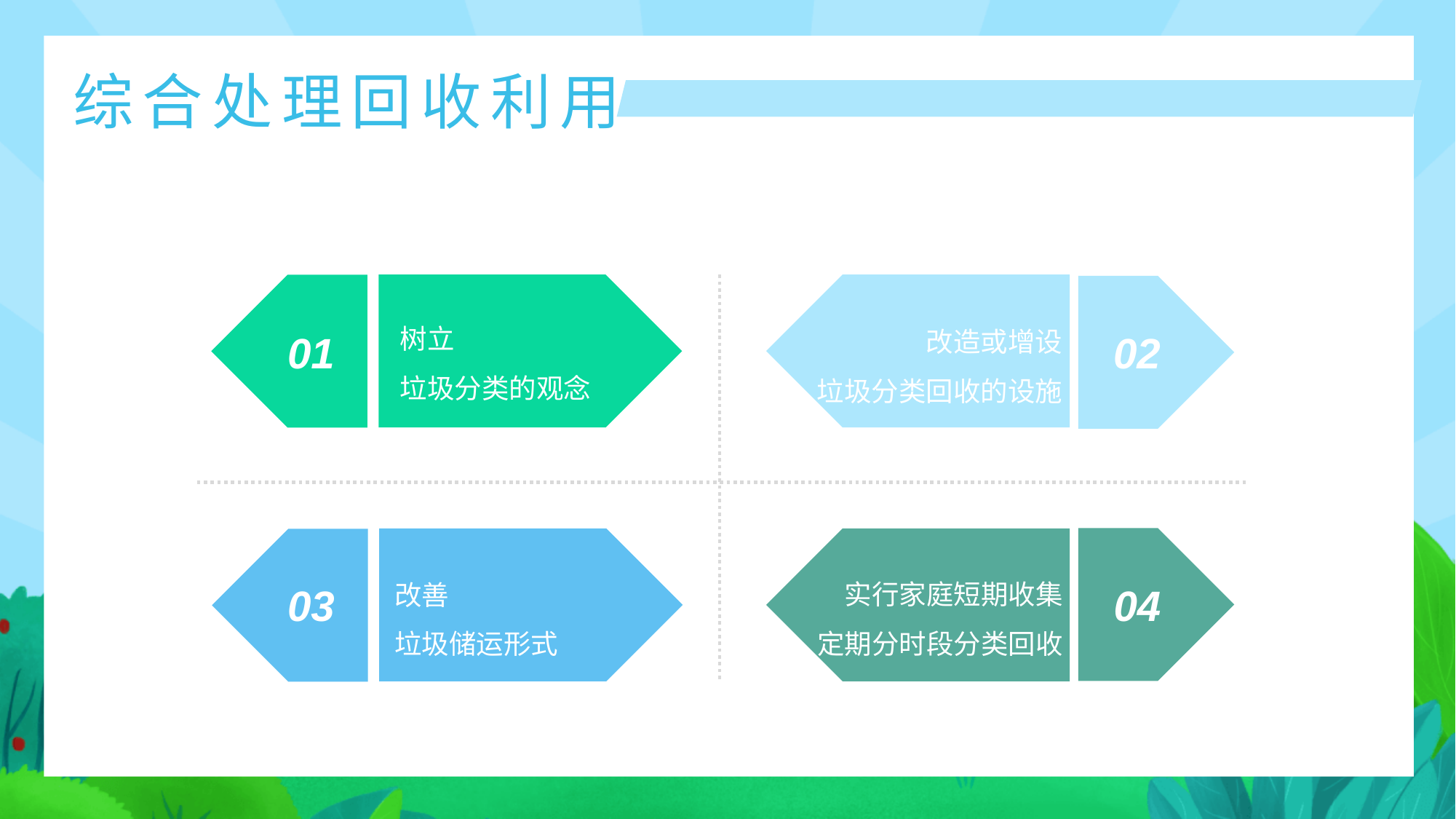

综合处理回收利用

树立
垃圾分类的观念
改造或增设
垃圾分类回收的设施
01
02
Your Title
Here

实行家庭短期收集
定期分时段分类回收
改善
垃圾储运形式
03
04